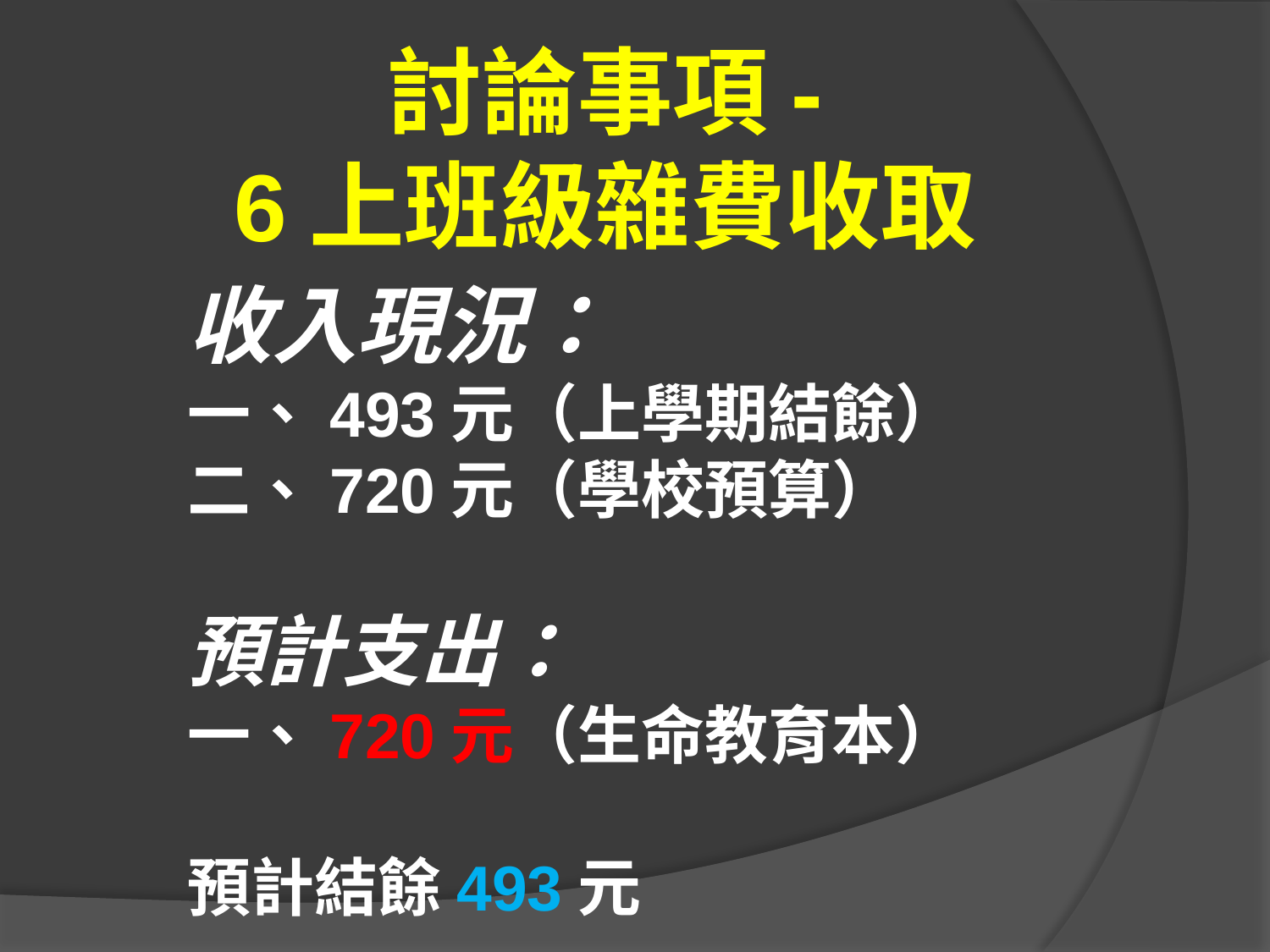

討論事項-
6上班級雜費收取
收入現況：
一、493元（上學期結餘）
二、720元（學校預算）

預計支出：
一、720元（生命教育本）

預計結餘493元